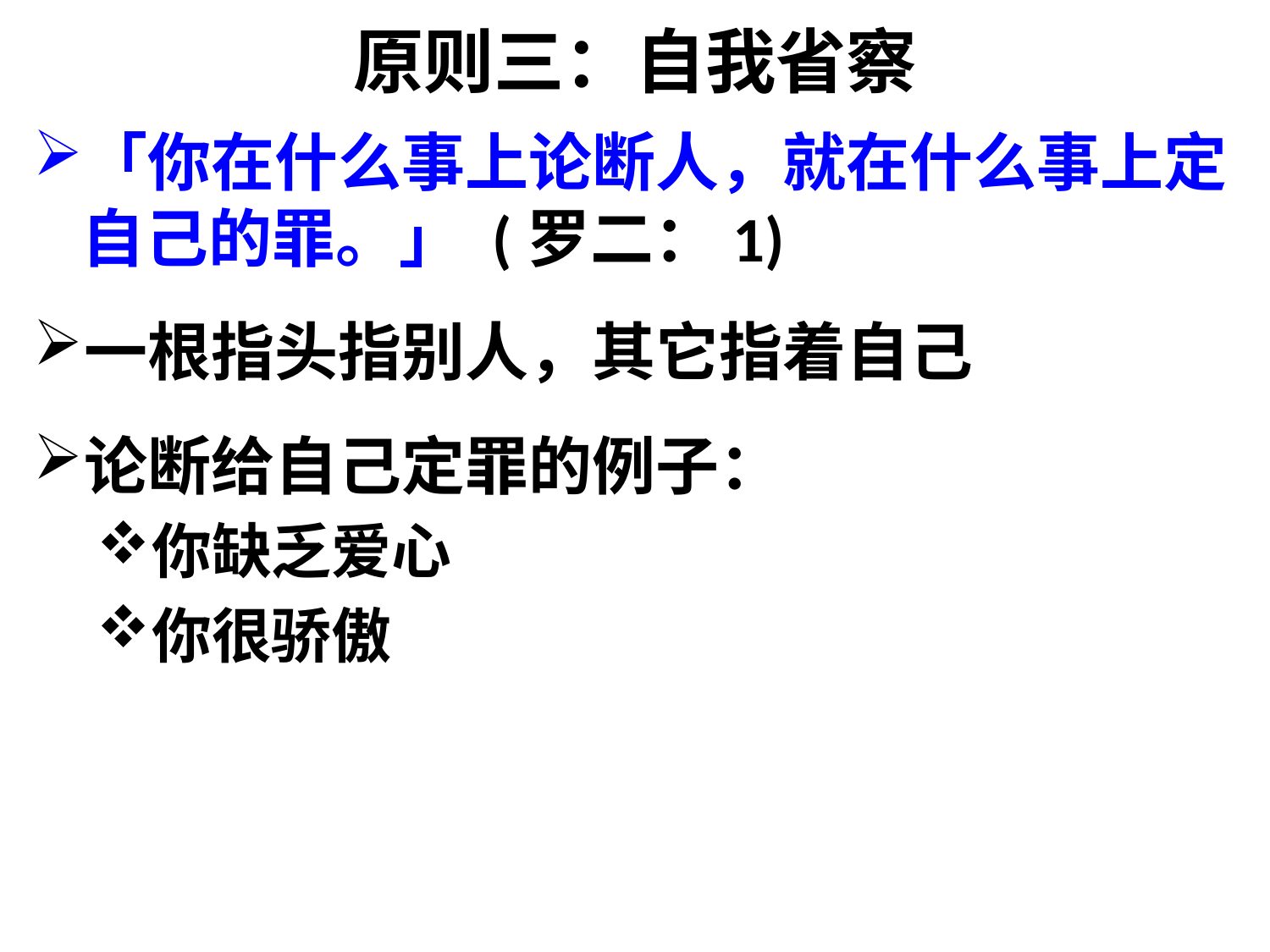

# 原则三：自我省察
「你在什么事上论断人，就在什么事上定自己的罪。」 (罗二：1)

一根指头指别人，其它指着自己

论断给自己定罪的例子：
你缺乏爱心
你很骄傲